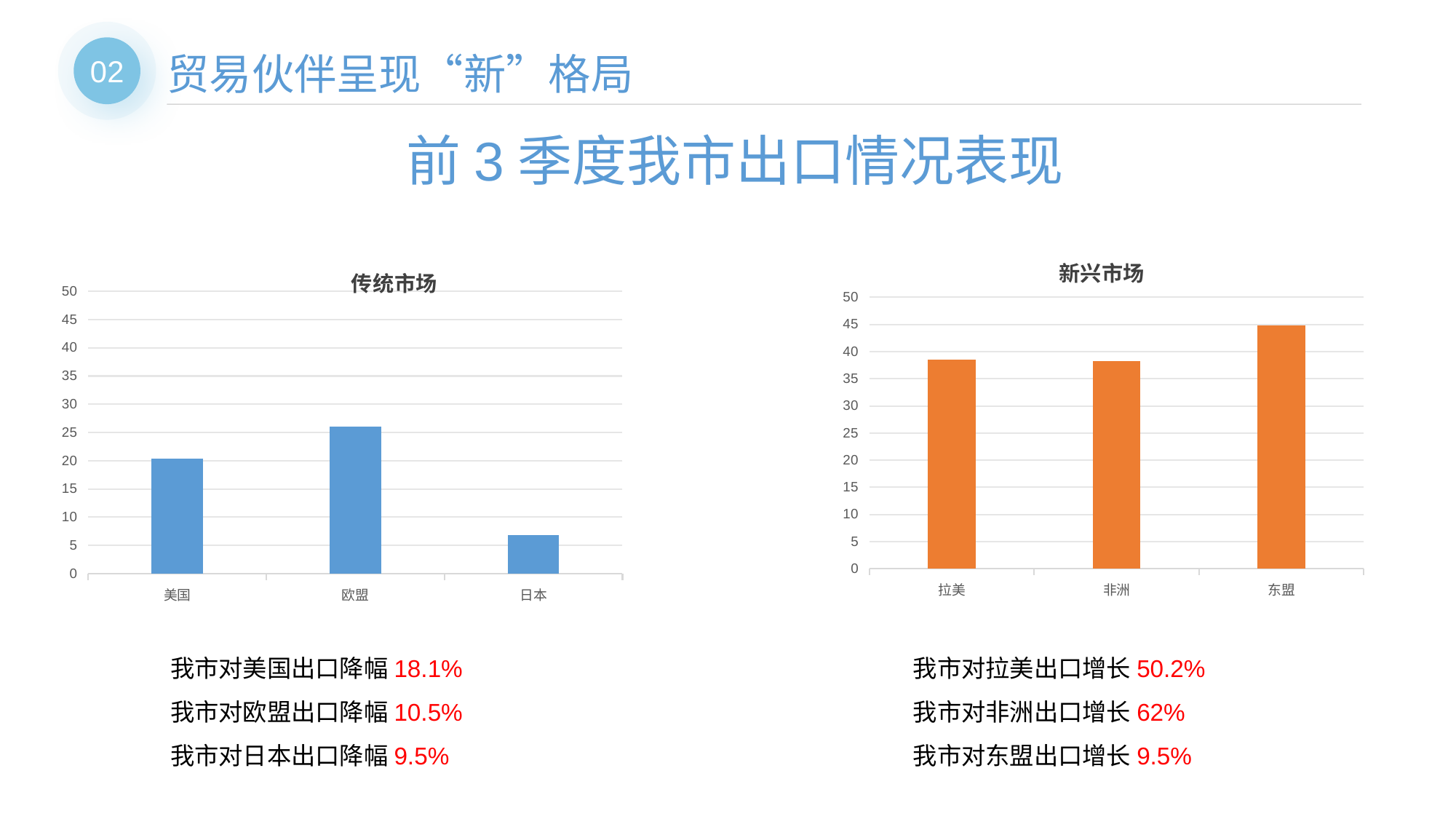

02
贸易伙伴呈现“新”格局

# 前3季度我市出口情况表现

### Chart:                        新兴市场

| Category | 出口额度（亿元） |
|---|---|
| 拉美 | 38.5 |
| 非洲 | 38.3 |
| 东盟 | 44.8 |

### Chart:                       传统市场

| Category | 出口额（亿元） |
|---|---|
| 美国 | 20.4 |
| 欧盟 | 26.0 |
| 日本 | 6.8 |
我市对美国出口降幅18.1%
我市对欧盟出口降幅10.5%
我市对日本出口降幅9.5%
我市对拉美出口增长50.2%
我市对非洲出口增长62%
我市对东盟出口增长9.5%